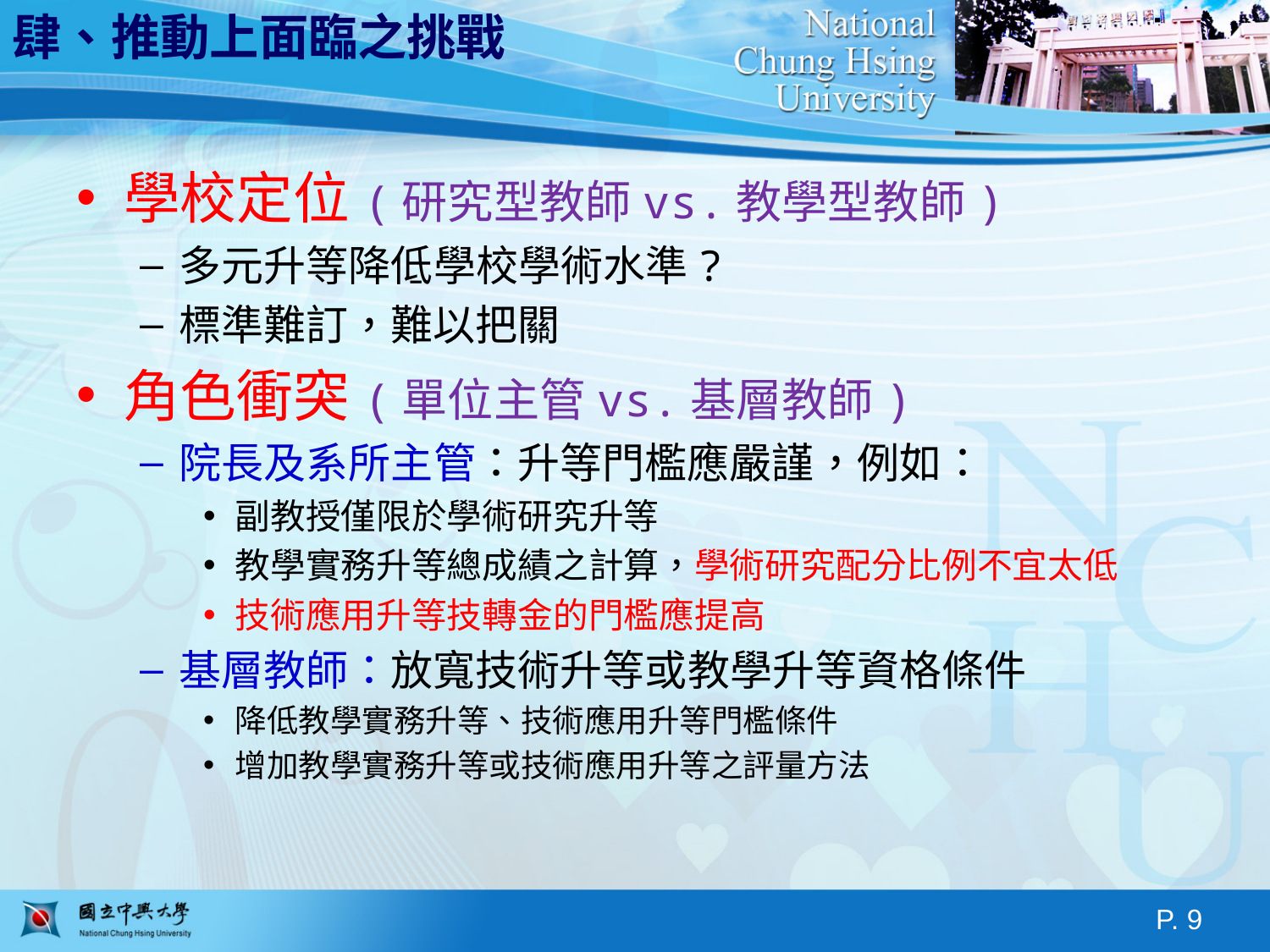

肆、推動上面臨之挑戰
學校定位(研究型教師vs.教學型教師)
多元升等降低學校學術水準?
標準難訂，難以把關
角色衝突(單位主管vs.基層教師)
院長及系所主管：升等門檻應嚴謹，例如：
副教授僅限於學術研究升等
教學實務升等總成績之計算，學術研究配分比例不宜太低
技術應用升等技轉金的門檻應提高
基層教師：放寬技術升等或教學升等資格條件
降低教學實務升等、技術應用升等門檻條件
增加教學實務升等或技術應用升等之評量方法